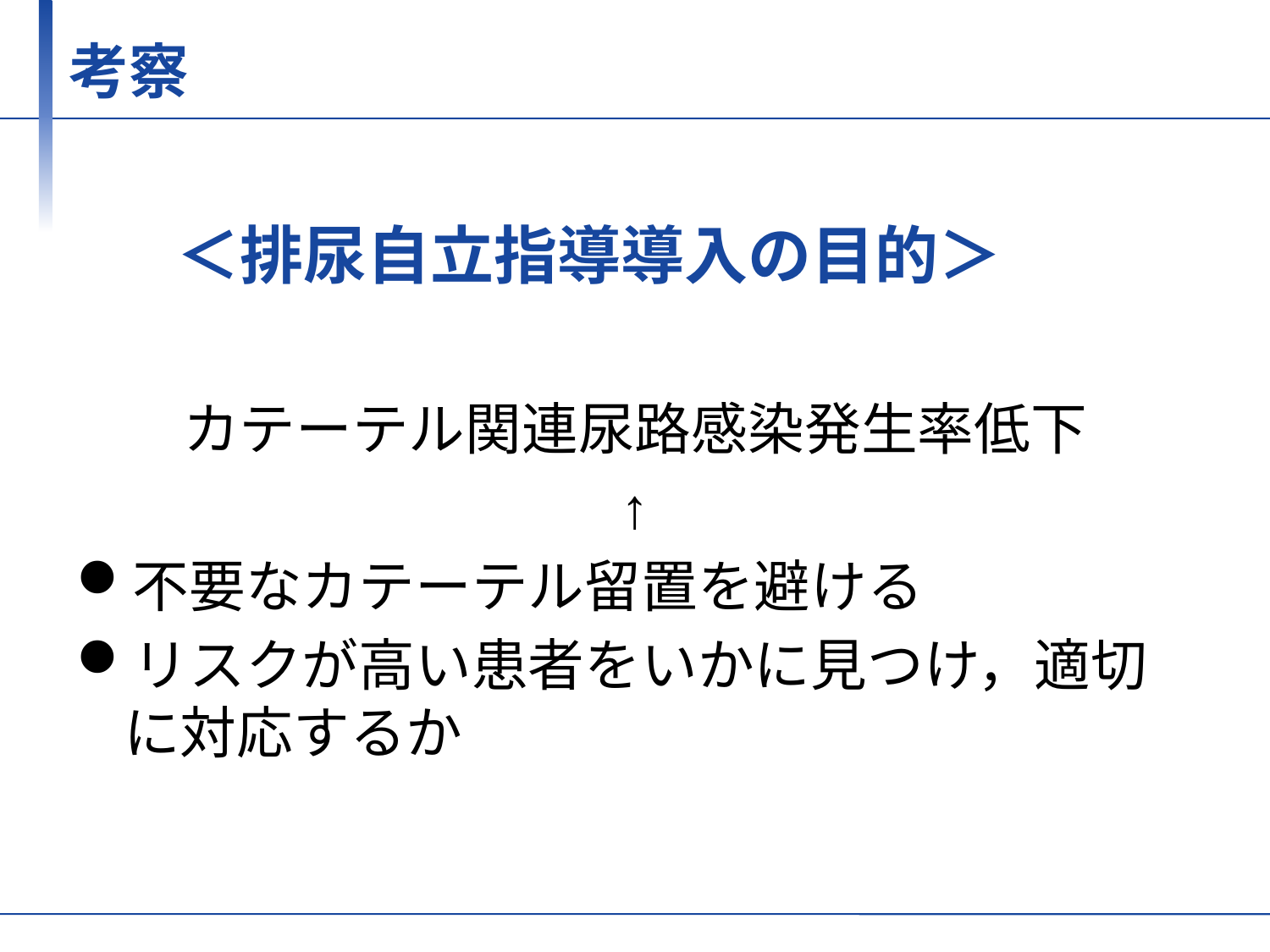

考察

カテーテル関連尿路感染発生率低下
↑
不要なカテーテル留置を避ける
リスクが高い患者をいかに見つけ，適切に対応するか

# ＜排尿自立指導導入の目的＞